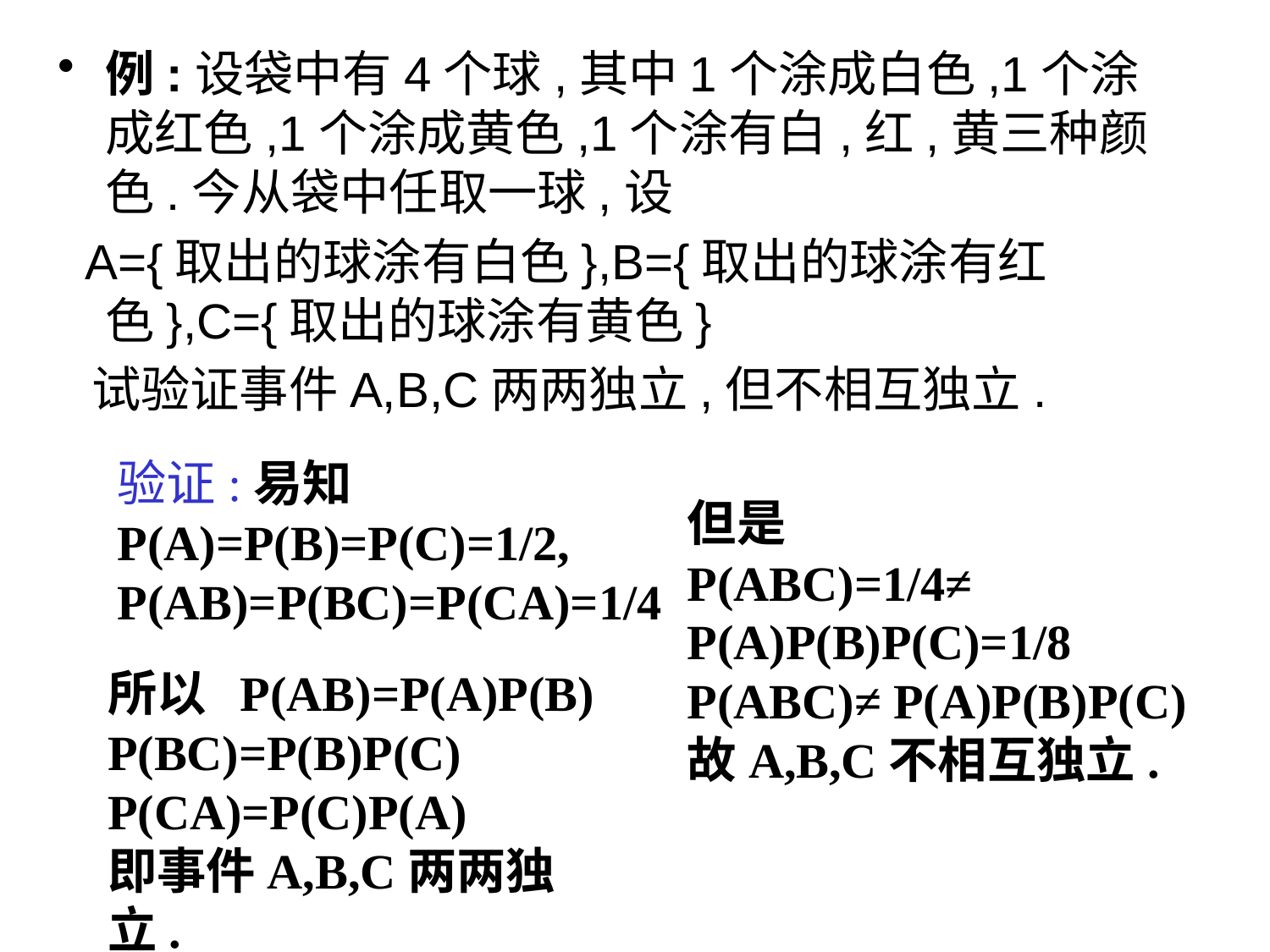

例:设袋中有4个球,其中1个涂成白色,1个涂成红色,1个涂成黄色,1个涂有白,红,黄三种颜色.今从袋中任取一球,设
  A={取出的球涂有白色},B={取出的球涂有红色},C={取出的球涂有黄色}
  试验证事件A,B,C两两独立,但不相互独立.
验证:易知
P(A)=P(B)=P(C)=1/2,  P(AB)=P(BC)=P(CA)=1/4
但是
P(ABC)=1/4≠
P(A)P(B)P(C)=1/8
P(ABC)≠ P(A)P(B)P(C)
故A,B,C不相互独立.
所以  P(AB)=P(A)P(B)
P(BC)=P(B)P(C)
P(CA)=P(C)P(A)
即事件A,B,C两两独立.